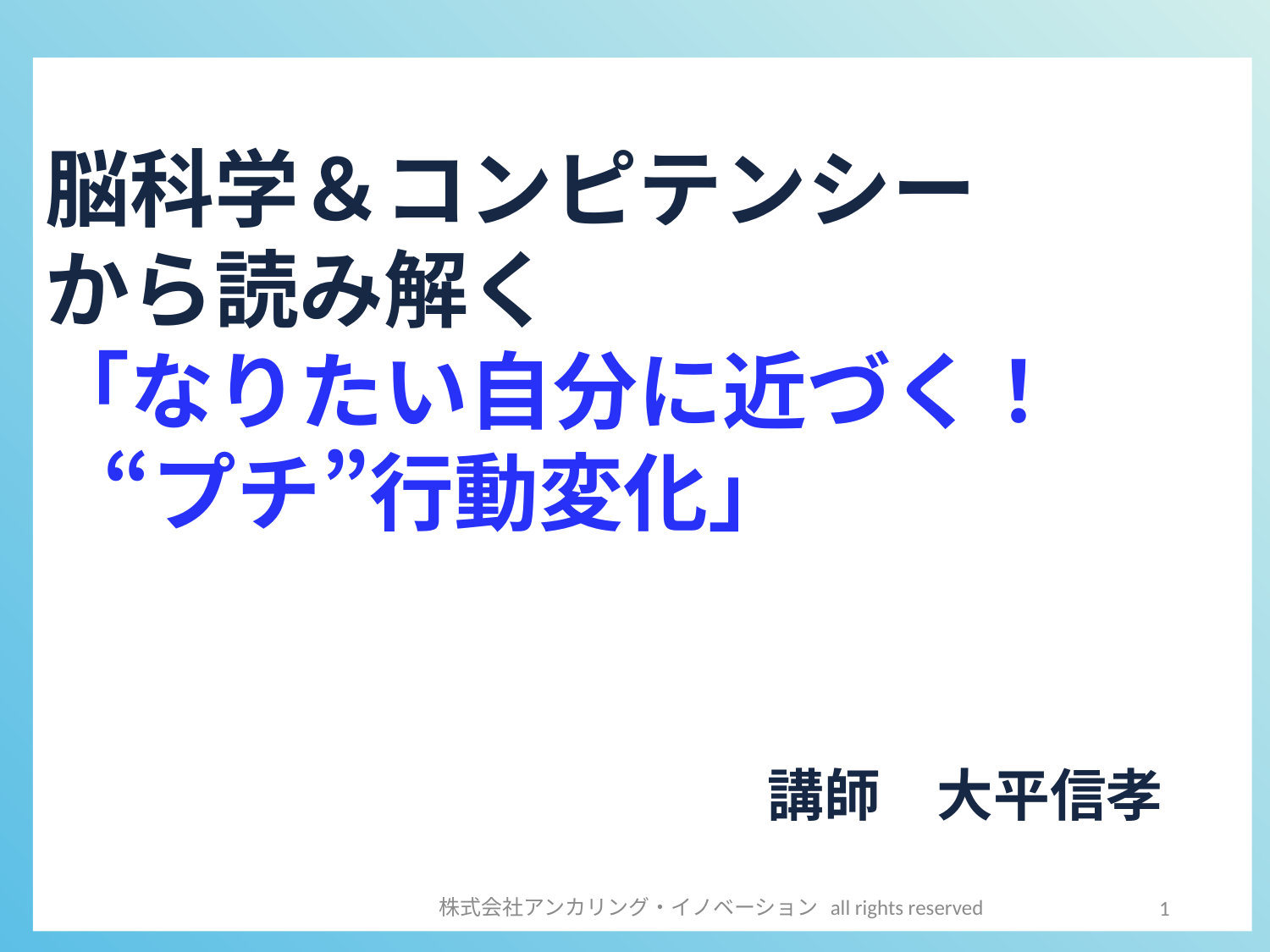

スライド2枚Ver.
（1枚目）

脳科学＆コンピテンシー
から読み解く
「なりたい自分に近づく！
   “プチ”行動変化」

講師　大平信孝
株式会社アンカリング・イノベーション all rights reserved
1